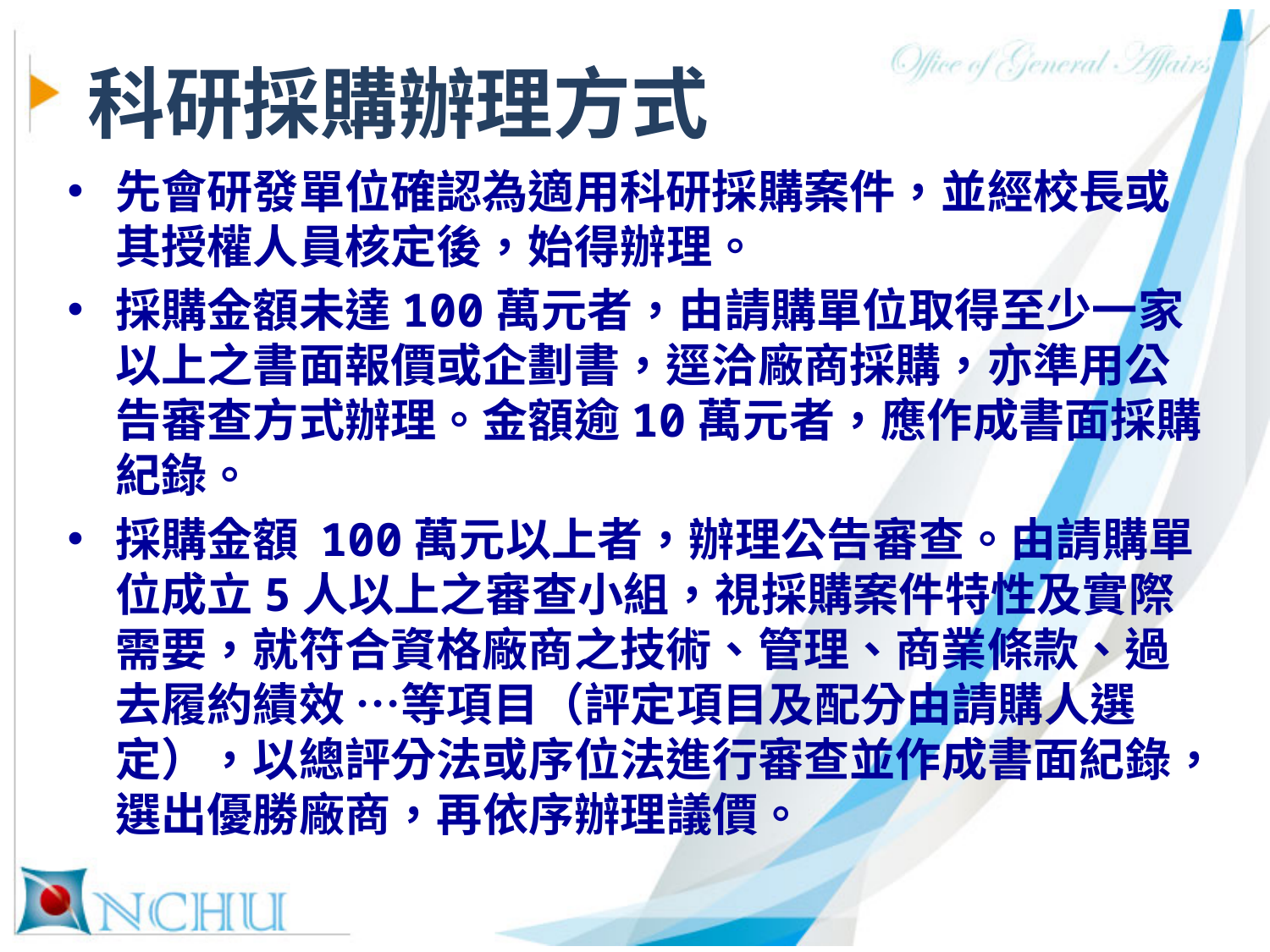

# 科研採購辦理方式
先會研發單位確認為適用科研採購案件，並經校長或其授權人員核定後，始得辦理。
採購金額未達100萬元者，由請購單位取得至少一家以上之書面報價或企劃書，逕洽廠商採購，亦準用公告審查方式辦理。金額逾10萬元者，應作成書面採購紀錄。
採購金額 100萬元以上者，辦理公告審查。由請購單位成立5人以上之審查小組，視採購案件特性及實際需要，就符合資格廠商之技術、管理、商業條款、過去履約績效 …等項目（評定項目及配分由請購人選定），以總評分法或序位法進行審查並作成書面紀錄，選出優勝廠商，再依序辦理議價。